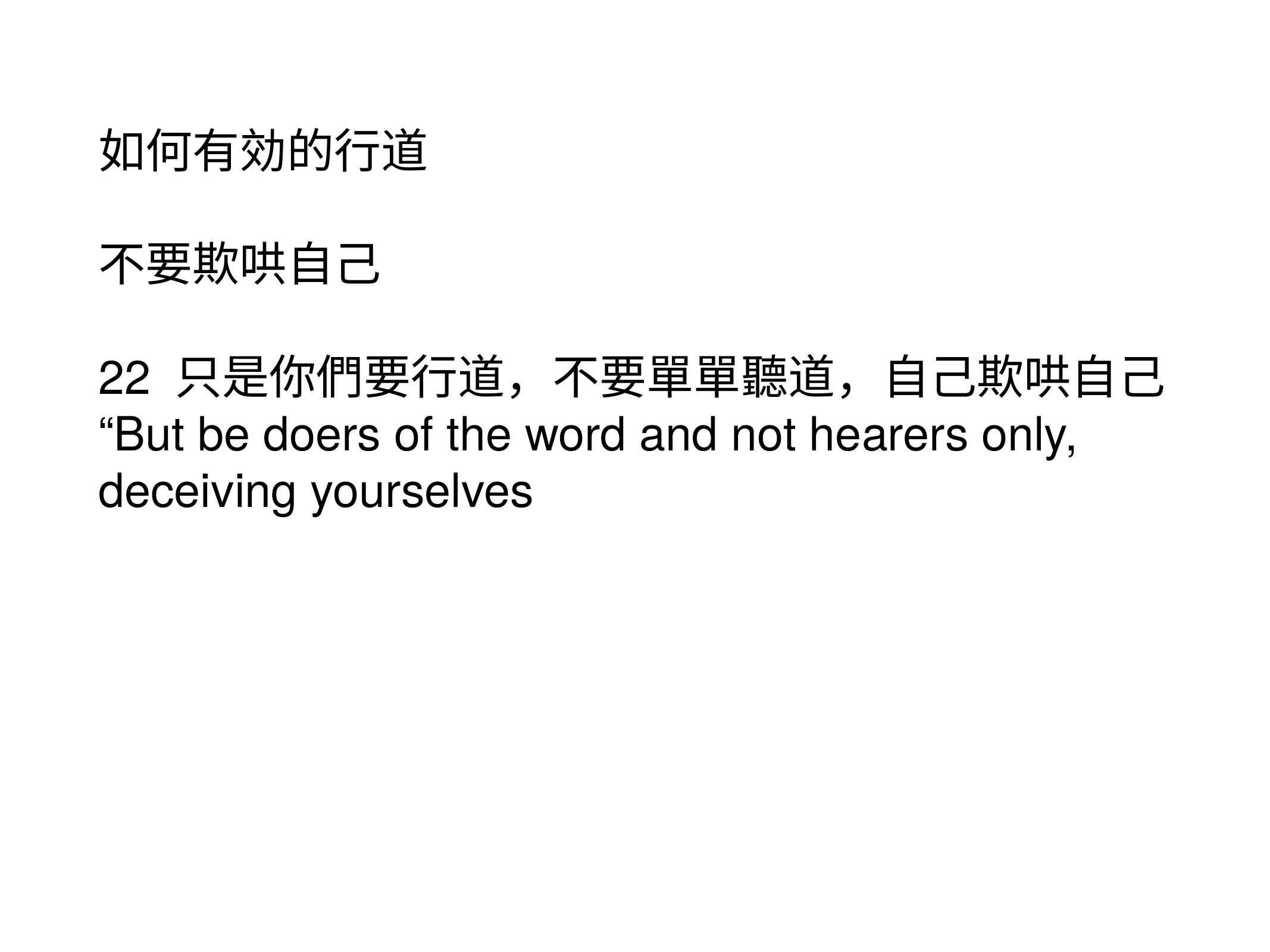

如何有効的行道

不要欺哄自己

22 只是你們要行道，不要單單聽道，自己欺哄自己
“But be doers of the word and not hearers only, deceiving yourselves